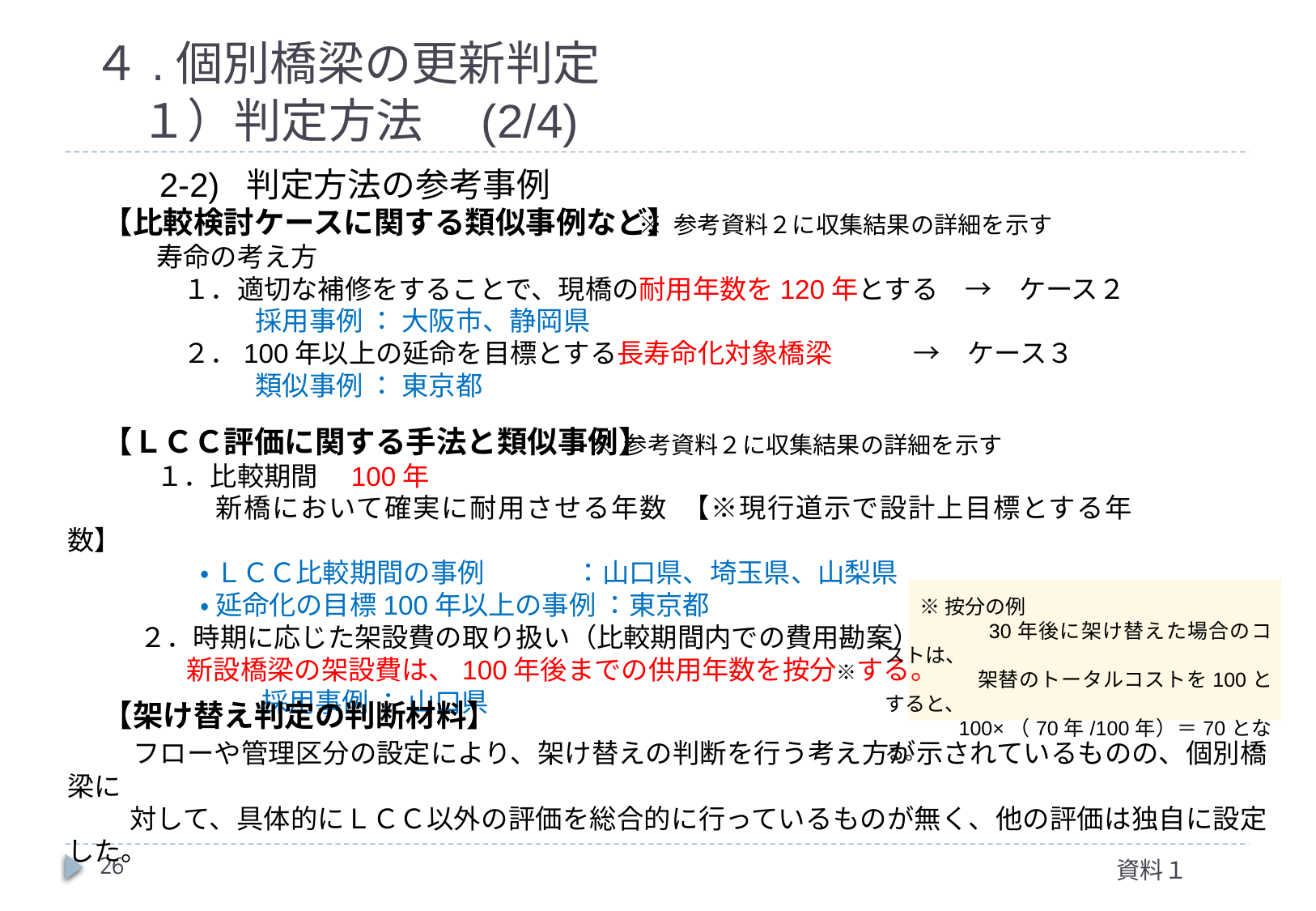

４.個別橋梁の更新判定
　１）判定方法　(2/4)
2-2)  判定方法の参考事例
【比較検討ケースに関する類似事例など】
　　寿命の考え方
　　　１．適切な補修をすることで、現橋の耐用年数を120年とする　→　ケース２
　　　　　   採用事例 ： 大阪市、静岡県
　　　２．100年以上の延命を目標とする長寿命化対象橋梁　         →　ケース３
　　　　　   類似事例 ： 東京都

【ＬＣＣ評価に関する手法と類似事例】
　　１．比較期間　100年
　　　　新橋において確実に耐用させる年数  【※現行道示で設計上目標とする年数】
               ・ ＬＣＣ比較期間の事例               ：山口県、埼玉県、山梨県
               ・ 延命化の目標100年以上の事例 ：東京都
     ２．時期に応じた架設費の取り扱い（比較期間内での費用勘案）
　　     新設橋梁の架設費は、100年後までの供用年数を按分※する。
　　　　　    採用事例 ： 山口県
※ 参考資料２に収集結果の詳細を示す
※ 参考資料２に収集結果の詳細を示す

※按分の例
　　　30年後に架け替えた場合のコストは、
 　　 架替のトータルコストを100とすると、
      100×（70年/100年）＝70となる。
【架け替え判定の判断材料】
　フローや管理区分の設定により、架け替えの判断を行う考え方が示されているものの、個別橋梁に
　対して、具体的にＬＣＣ以外の評価を総合的に行っているものが無く、他の評価は独自に設定した。
26
資料１